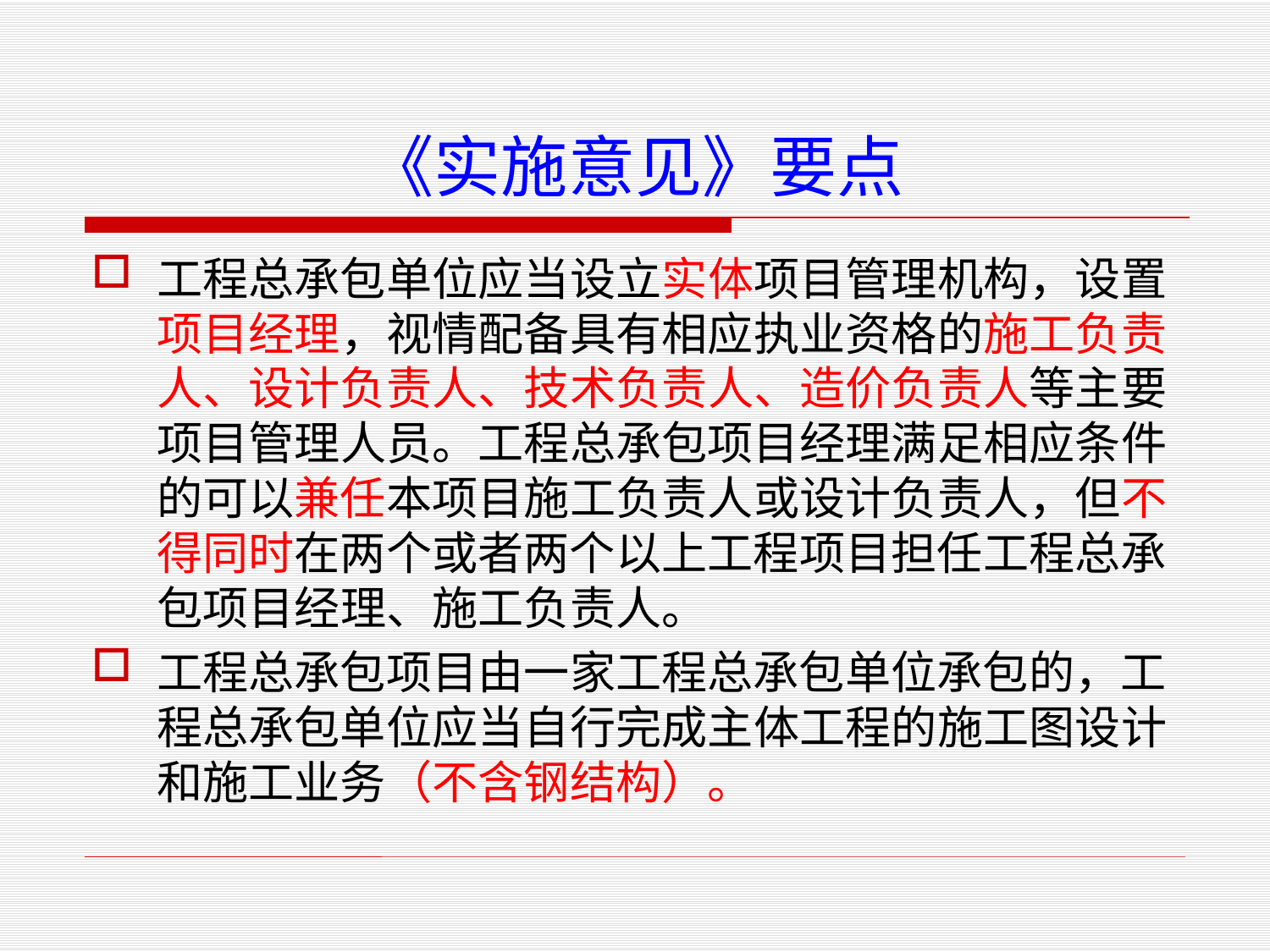

# 《实施意见》要点
工程总承包单位应当设立实体项目管理机构，设置项目经理，视情配备具有相应执业资格的施工负责人、设计负责人、技术负责人、造价负责人等主要项目管理人员。工程总承包项目经理满足相应条件的可以兼任本项目施工负责人或设计负责人，但不得同时在两个或者两个以上工程项目担任工程总承包项目经理、施工负责人。
工程总承包项目由一家工程总承包单位承包的，工程总承包单位应当自行完成主体工程的施工图设计和施工业务（不含钢结构）。